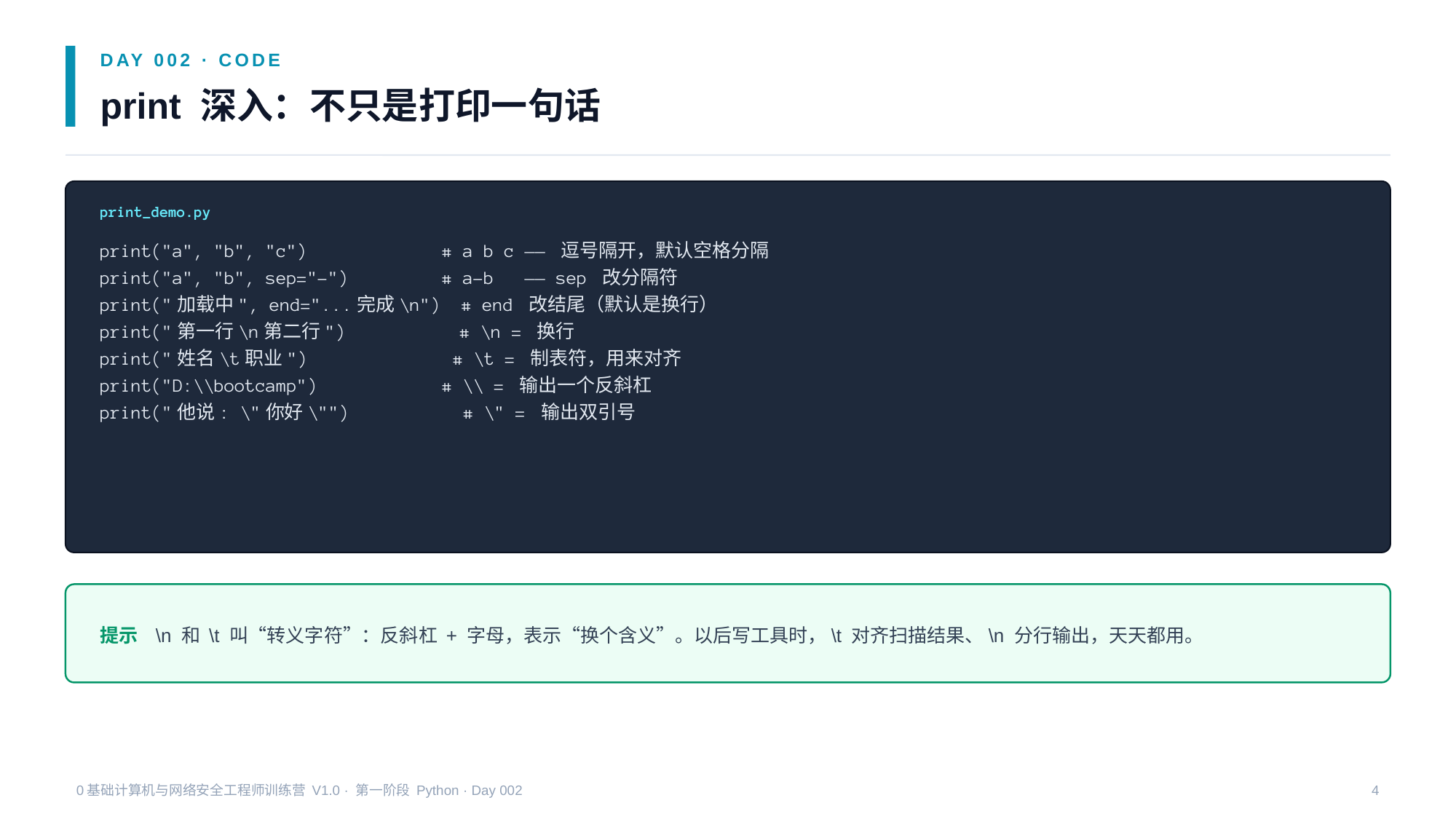

DAY 002 · CODE

print 深入：不只是打印一句话

print_demo.py
print("a", "b", "c")             # a b c —— 逗号隔开，默认空格分隔
print("a", "b", sep="-")         # a-b   —— sep 改分隔符
print("加载中", end="...完成\n")  # end 改结尾（默认是换行）
print("第一行\n第二行")           # \n = 换行
print("姓名\t职业")              # \t = 制表符，用来对齐
print("D:\\bootcamp")            # \\ = 输出一个反斜杠
print("他说: \"你好\"")           # \" = 输出双引号

提示   \n 和 \t 叫“转义字符”：反斜杠 + 字母，表示“换个含义”。以后写工具时，\t 对齐扫描结果、\n 分行输出，天天都用。
0基础计算机与网络安全工程师训练营 V1.0 · 第一阶段 Python · Day 002
4